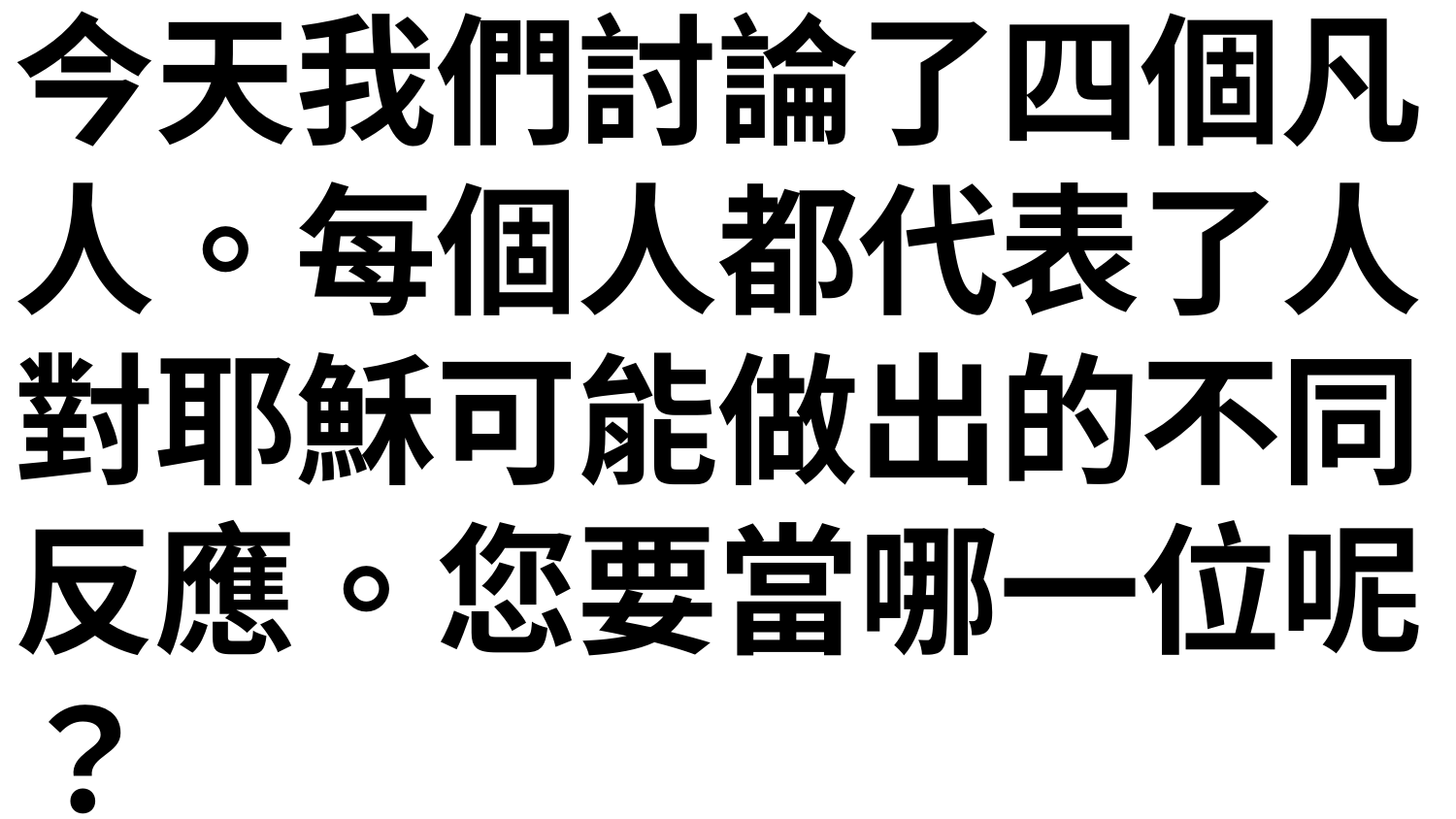

今天我們討論了四個凡人。每個人都代表了人對耶穌可能做出的不同反應。您要當哪一位呢
？